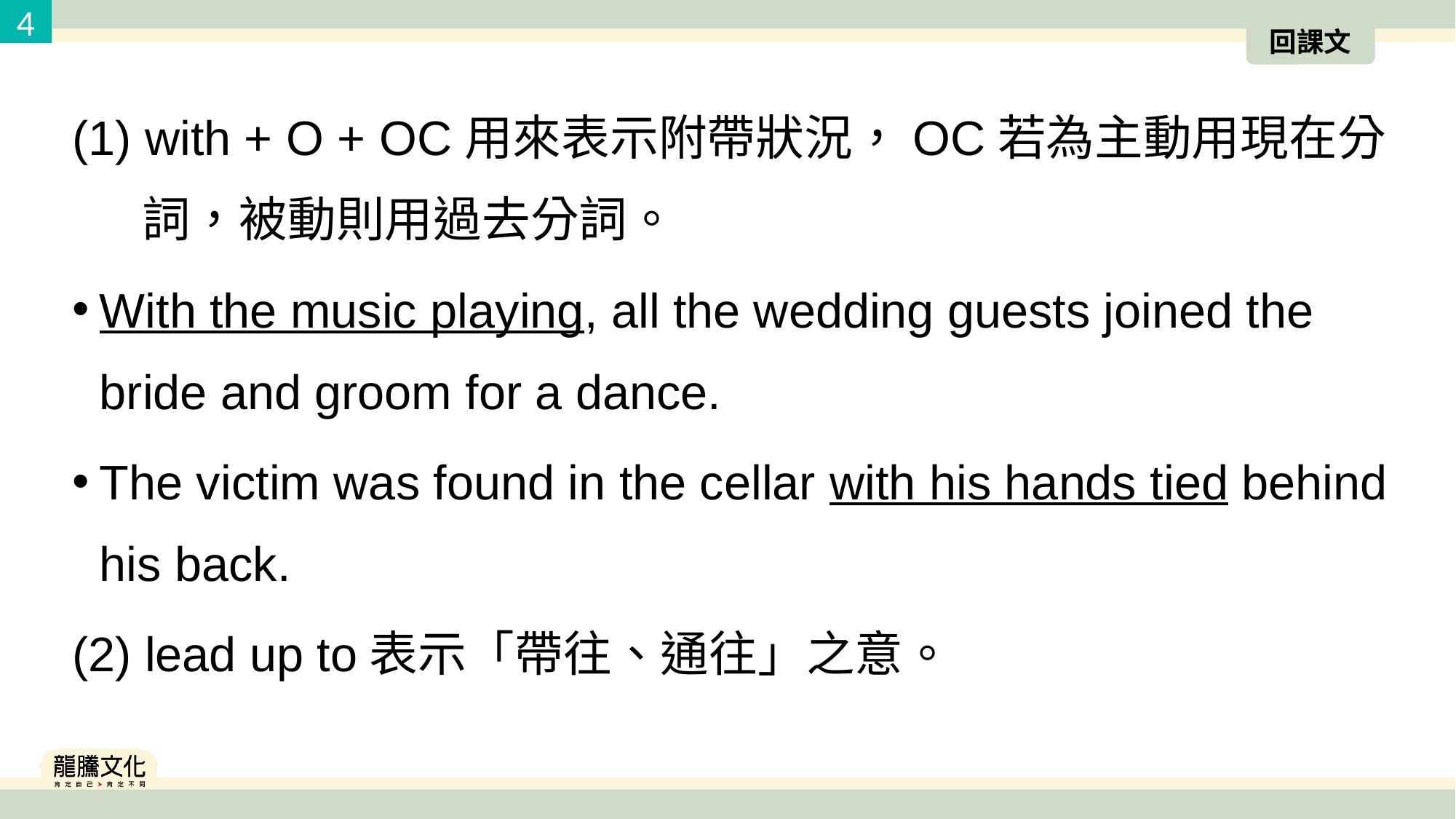

4
回課文
(1) with + O + OC用來表示附帶狀況，OC若為主動用現在分詞，被動則用過去分詞。
With the music playing, all the wedding guests joined the bride and groom for a dance.
The victim was found in the cellar with his hands tied behind his back.
(2) lead up to表示「帶往、通往」之意。